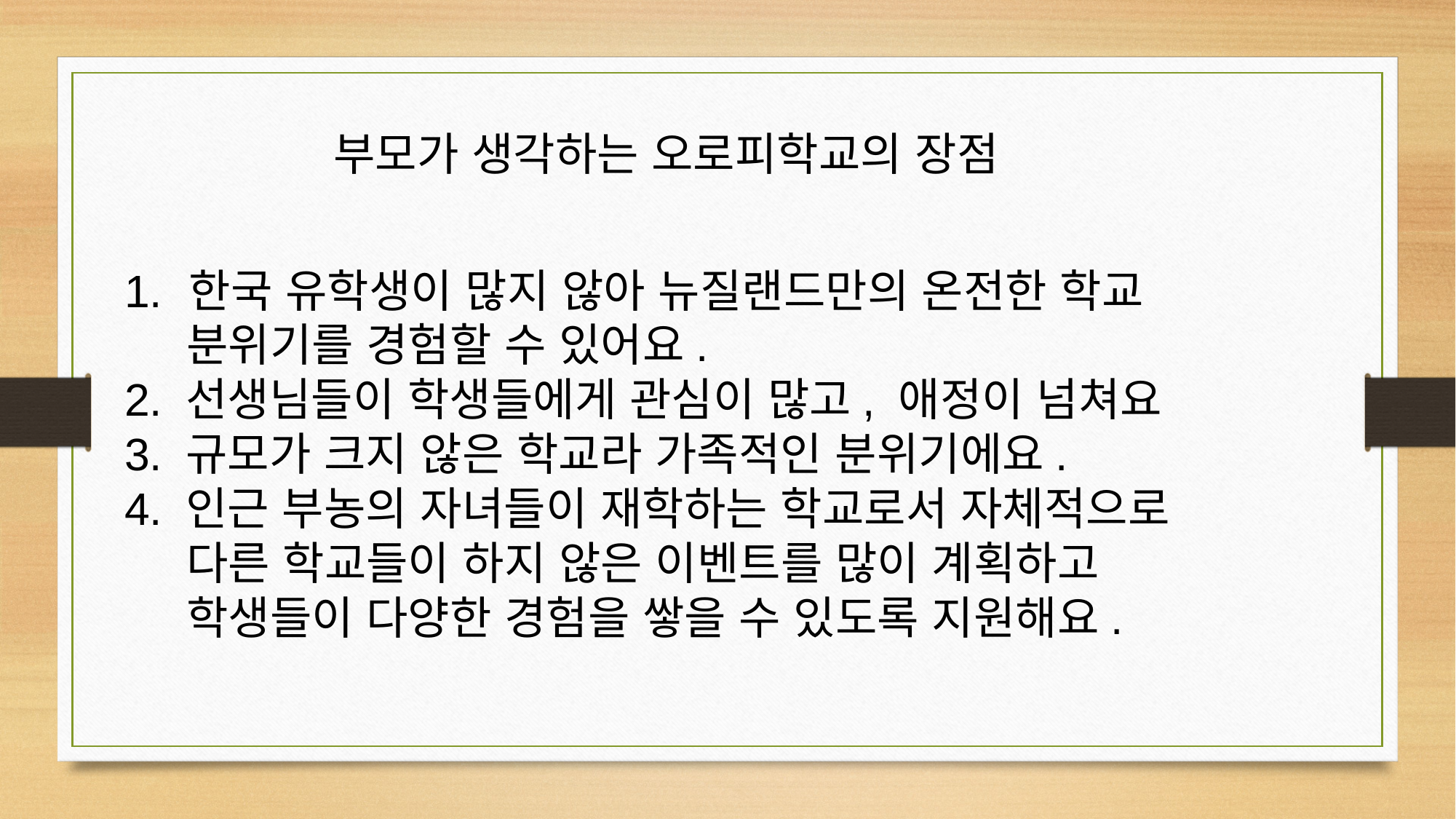

부모가 생각하는 오로피학교의 장점
 한국 유학생이 많지 않아 뉴질랜드만의 온전한 학교
    분위기를 경험할 수 있어요.
2. 선생님들이 학생들에게 관심이 많고, 애정이 넘쳐요
3. 규모가 크지 않은 학교라 가족적인 분위기에요.
4. 인근 부농의 자녀들이 재학하는 학교로서 자체적으로
    다른 학교들이 하지 않은 이벤트를 많이 계획하고
    학생들이 다양한 경험을 쌓을 수 있도록 지원해요.